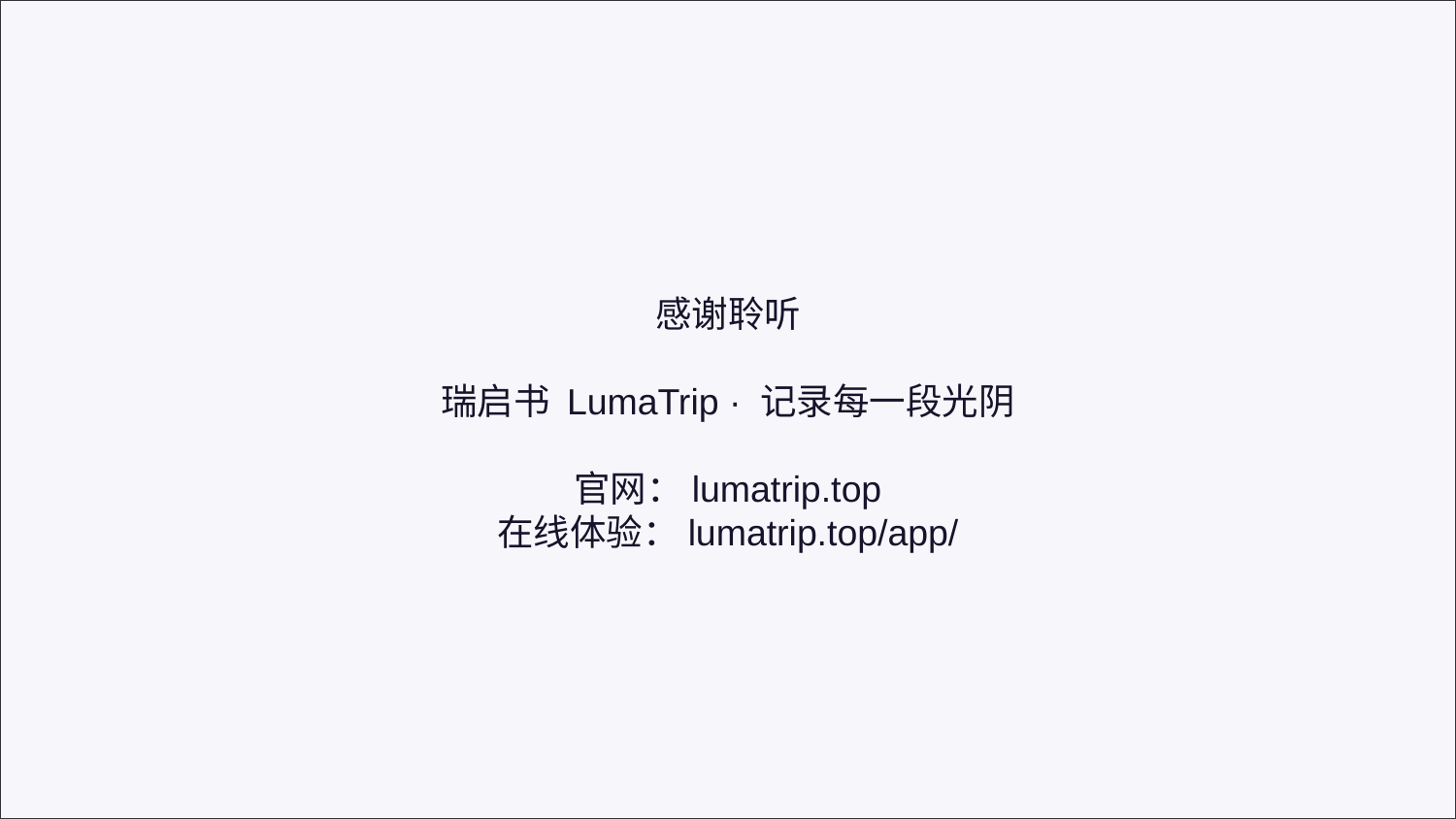

感谢聆听

瑞启书 LumaTrip · 记录每一段光阴

官网：lumatrip.top
在线体验：lumatrip.top/app/